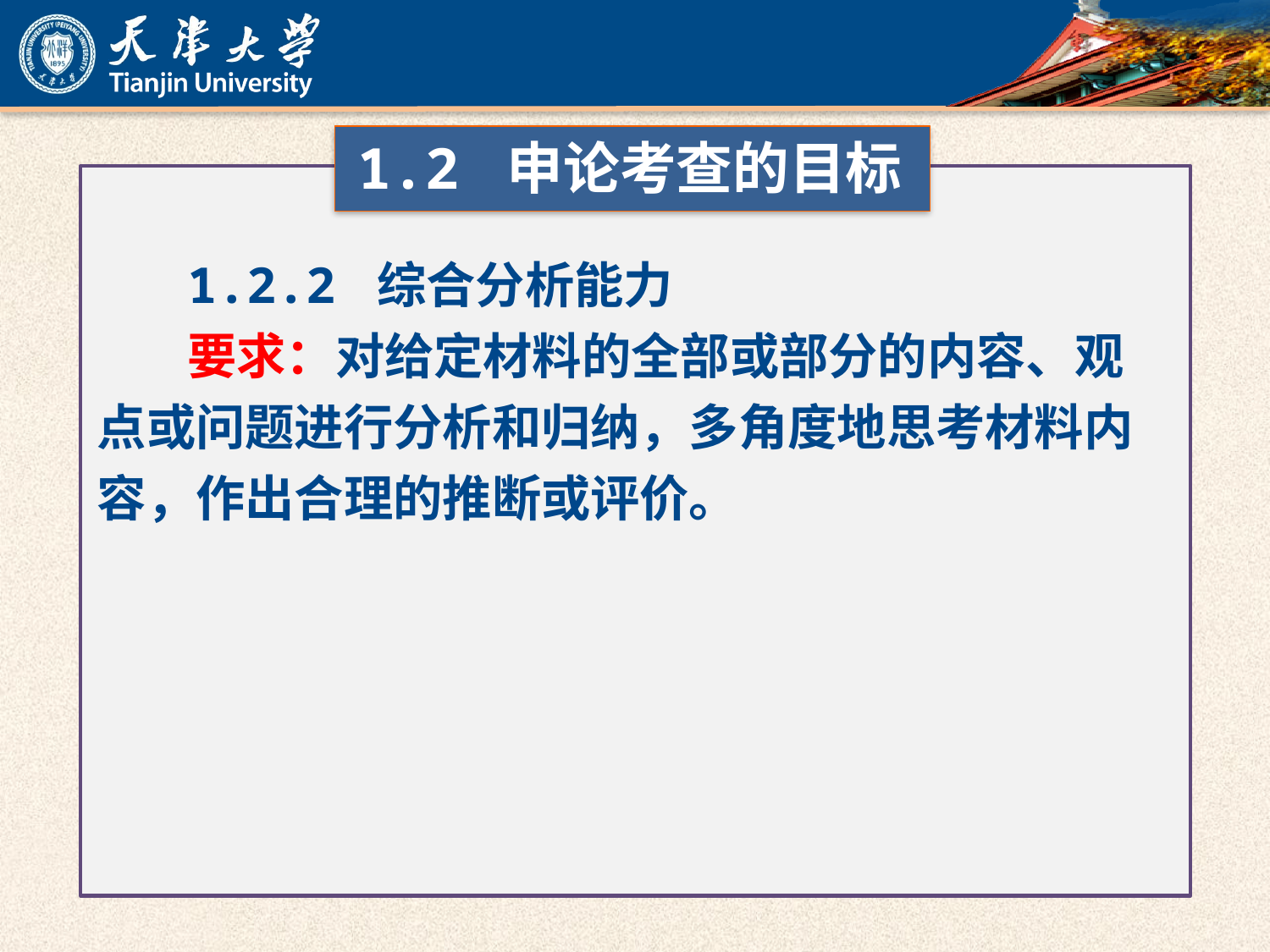

1.2 申论考查的目标

1.2.2 综合分析能力
要求：对给定材料的全部或部分的内容、观点或问题进行分析和归纳，多角度地思考材料内容，作出合理的推断或评价。